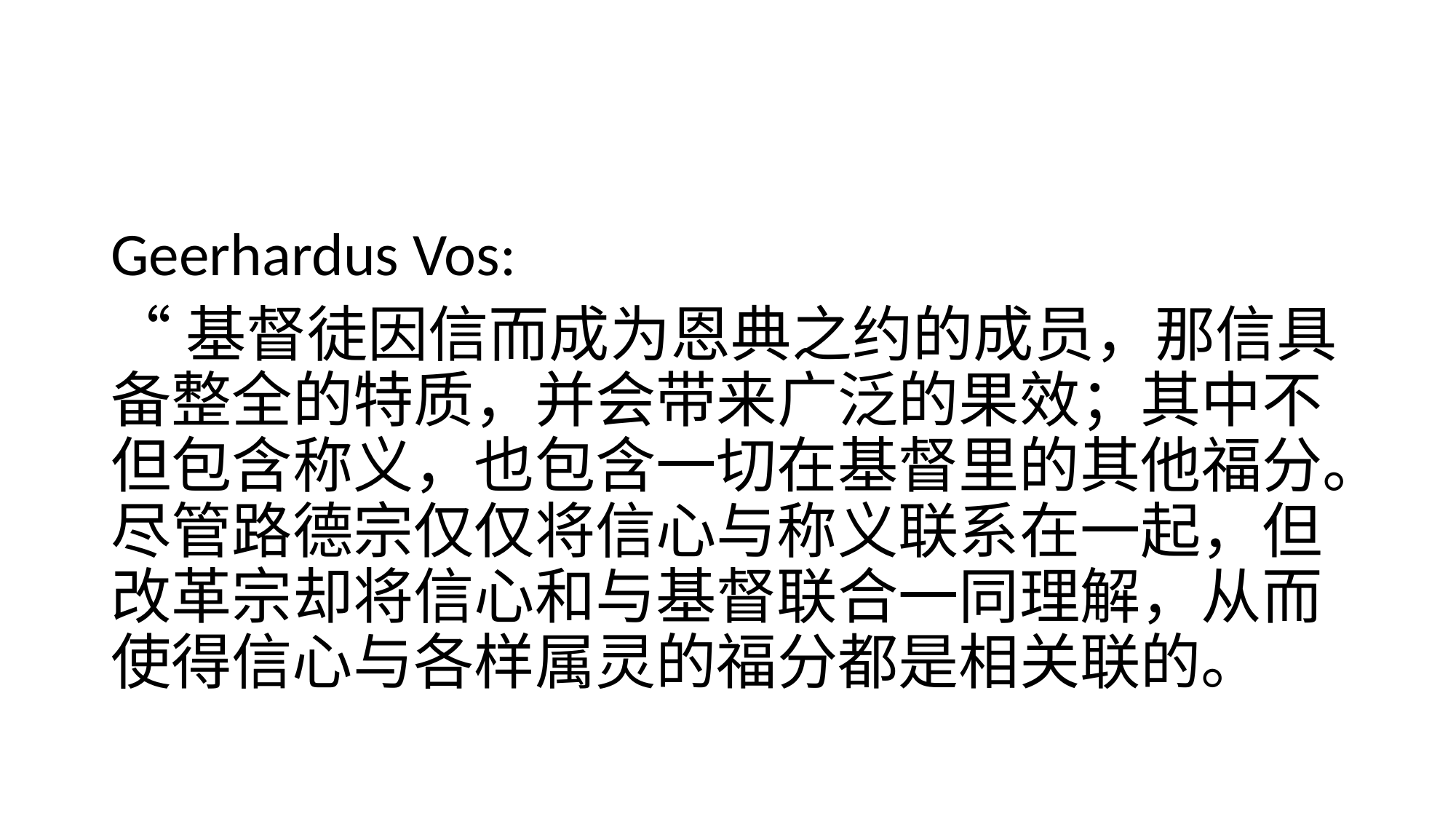

#
Geerhardus Vos:
“基督徒因信而成为恩典之约的成员，那信具备整全的特质，并会带来广泛的果效；其中不但包含称义，也包含一切在基督里的其他福分。尽管路德宗仅仅将信心与称义联系在一起，但改革宗却将信心和与基督联合一同理解，从而使得信心与各样属灵的福分都是相关联的。